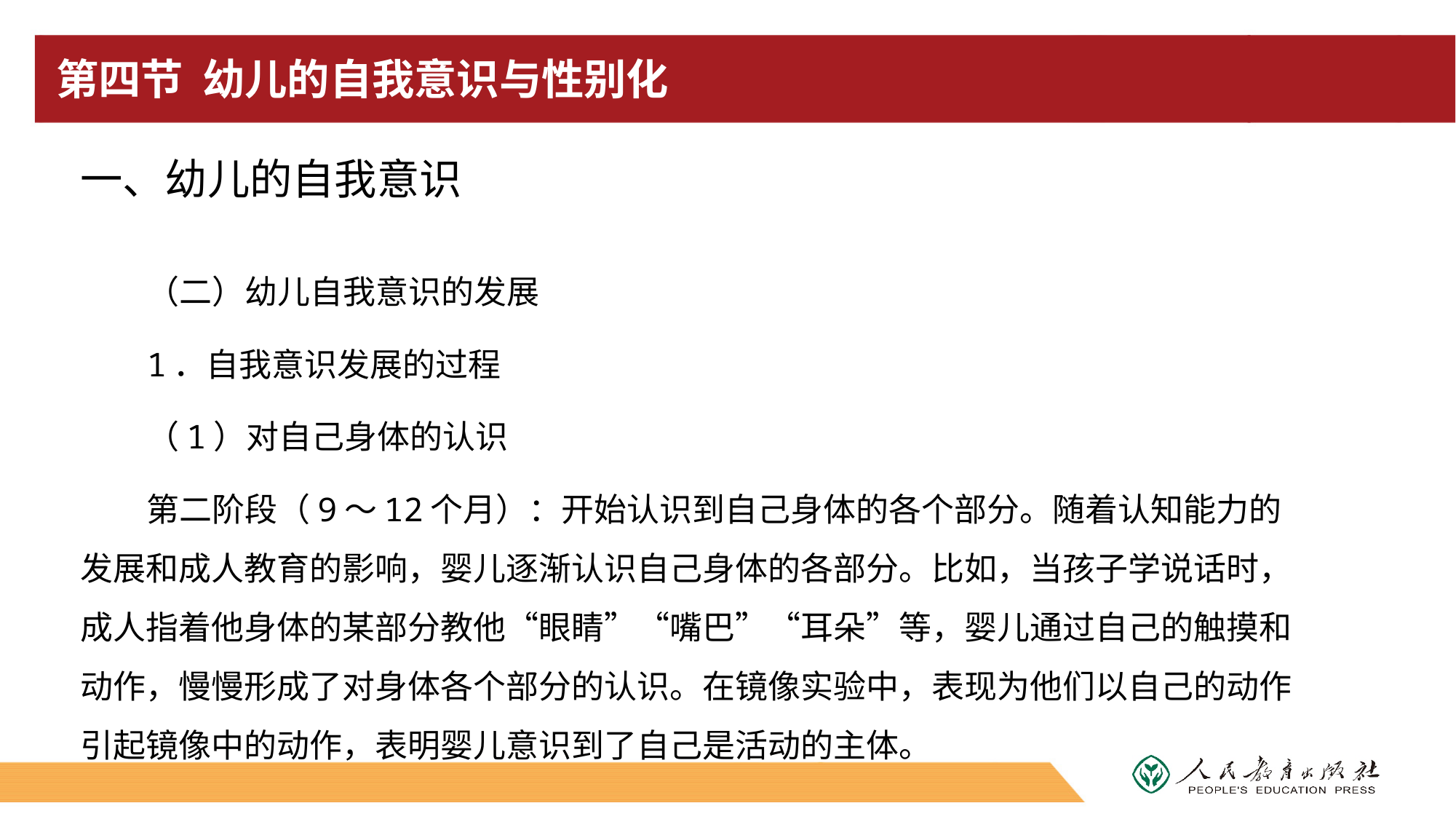

# 第四节  幼儿的自我意识与性别化
一、幼儿的自我意识
（二）幼儿自我意识的发展
1．自我意识发展的过程
（1）对自己身体的认识
第二阶段（9～12个月）：开始认识到自己身体的各个部分。随着认知能力的发展和成人教育的影响，婴儿逐渐认识自己身体的各部分。比如，当孩子学说话时，成人指着他身体的某部分教他“眼睛”“嘴巴”“耳朵”等，婴儿通过自己的触摸和动作，慢慢形成了对身体各个部分的认识。在镜像实验中，表现为他们以自己的动作引起镜像中的动作，表明婴儿意识到了自己是活动的主体。